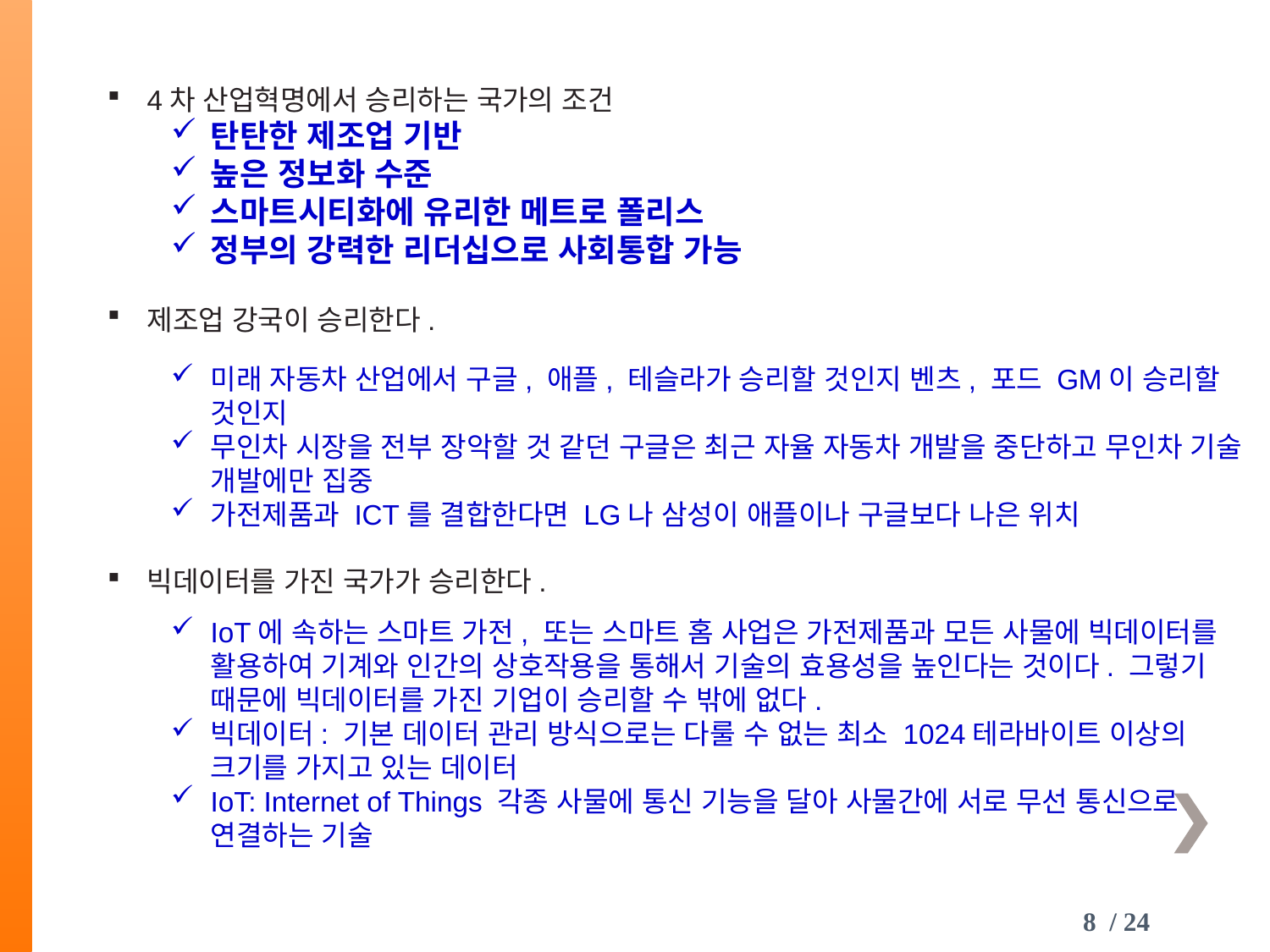

4차 산업혁명에서 승리하는 국가의 조건
탄탄한 제조업 기반
높은 정보화 수준
스마트시티화에 유리한 메트로 폴리스
정부의 강력한 리더십으로 사회통합 가능

제조업 강국이 승리한다.

미래 자동차 산업에서 구글, 애플, 테슬라가 승리할 것인지 벤츠, 포드 GM이 승리할 것인지
무인차 시장을 전부 장악할 것 같던 구글은 최근 자율 자동차 개발을 중단하고 무인차 기술 개발에만 집중
가전제품과 ICT를 결합한다면 LG나 삼성이 애플이나 구글보다 나은 위치

빅데이터를 가진 국가가 승리한다.

IoT에 속하는 스마트 가전, 또는 스마트 홈 사업은 가전제품과 모든 사물에 빅데이터를 활용하여 기계와 인간의 상호작용을 통해서 기술의 효용성을 높인다는 것이다. 그렇기 때문에 빅데이터를 가진 기업이 승리할 수 밖에 없다.
빅데이터: 기본 데이터 관리 방식으로는 다룰 수 없는 최소 1024테라바이트 이상의 크기를 가지고 있는 데이터
IoT: Internet of Things 각종 사물에 통신 기능을 달아 사물간에 서로 무선 통신으로 연결하는 기술

8  / 24